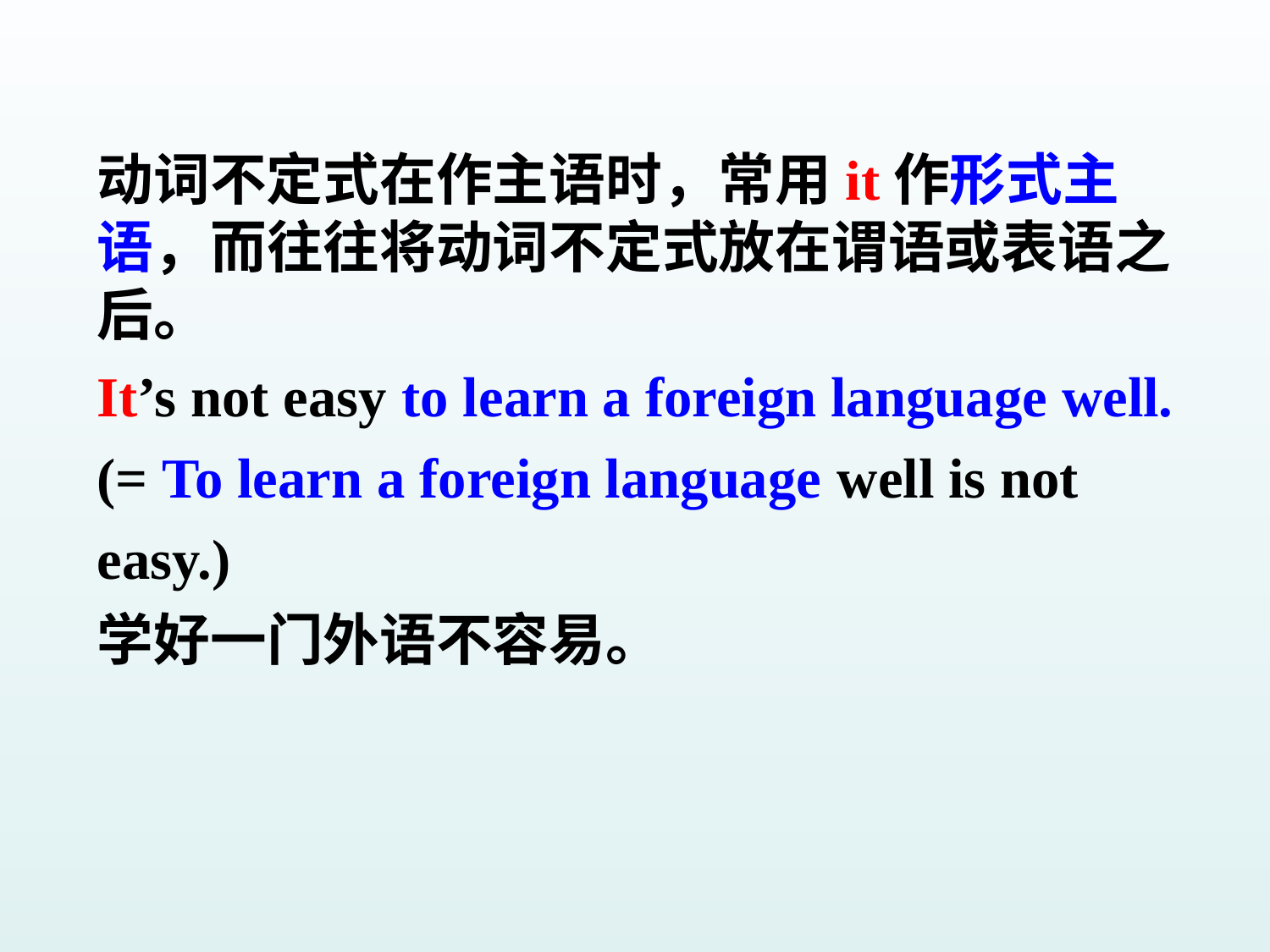

动词不定式在作主语时，常用it作形式主语，而往往将动词不定式放在谓语或表语之后。
It’s not easy to learn a foreign language well.
(= To learn a foreign language well is not easy.)
学好一门外语不容易。